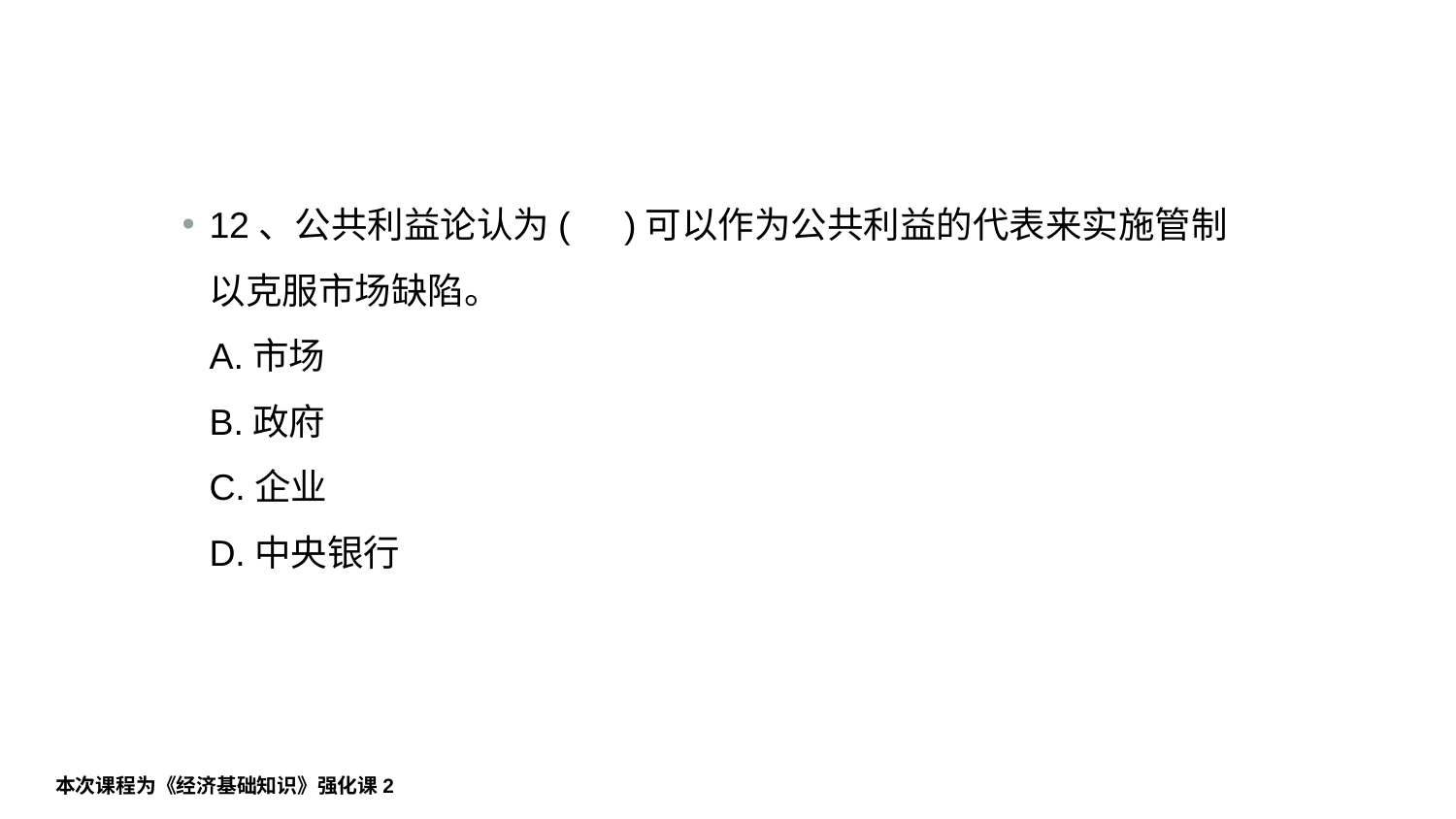

#
12、公共利益论认为(　)可以作为公共利益的代表来实施管制以克服市场缺陷。
A.市场　　
B.政府　　
C.企业　　
D.中央银行